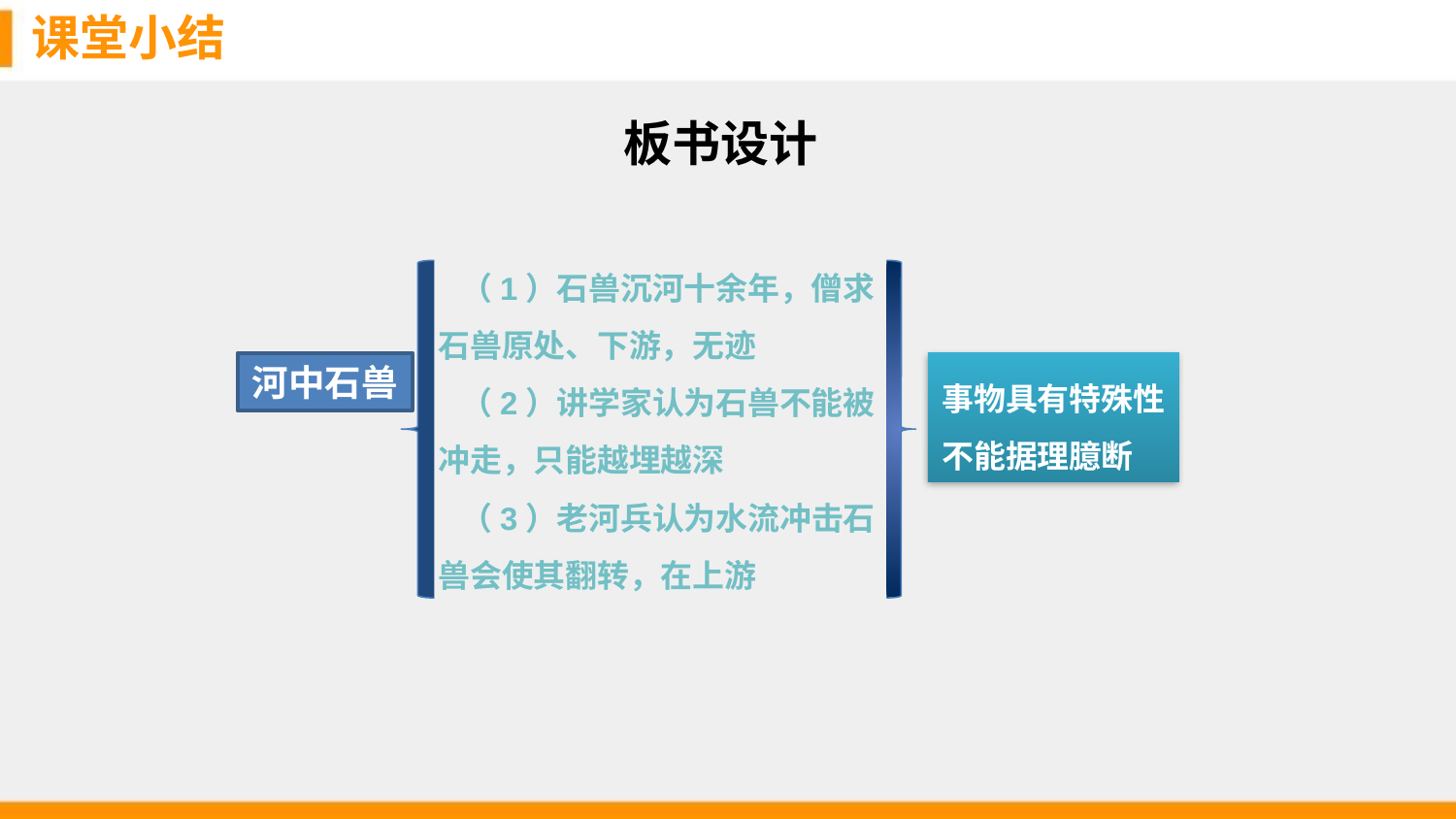

课堂小结
板书设计
  （1）石兽沉河十余年，僧求石兽原处、下游，无迹
  （2）讲学家认为石兽不能被冲走，只能越埋越深
  （3）老河兵认为水流冲击石兽会使其翻转，在上游

河中石兽
事物具有特殊性
不能据理臆断